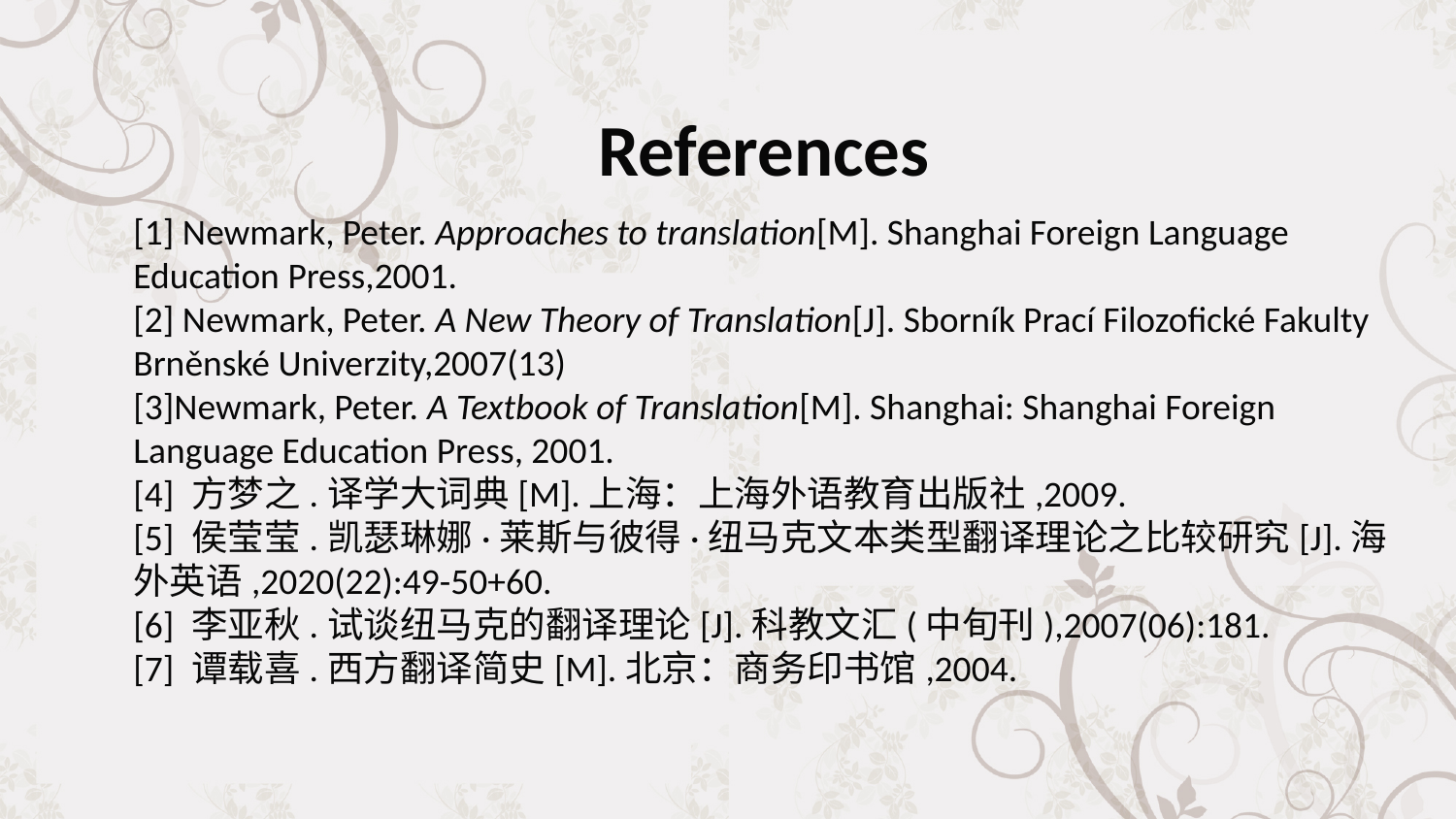

References
[1] Newmark, Peter. Approaches to translation[M]. Shanghai Foreign Language Education Press,2001.
[2] Newmark, Peter. A New Theory of Translation[J]. Sborník Prací Filozofické Fakulty Brněnské Univerzity,2007(13)
[3]Newmark, Peter. A Textbook of Translation[M]. Shanghai: Shanghai Foreign Language Education Press, 2001.
[4] 方梦之.译学大词典[M].上海：上海外语教育出版社,2009.
[5] 侯莹莹.凯瑟琳娜·莱斯与彼得·纽马克文本类型翻译理论之比较研究[J].海外英语,2020(22):49-50+60.
[6] 李亚秋.试谈纽马克的翻译理论[J].科教文汇(中旬刊),2007(06):181.
[7] 谭载喜.西方翻译简史[M].北京：商务印书馆,2004.